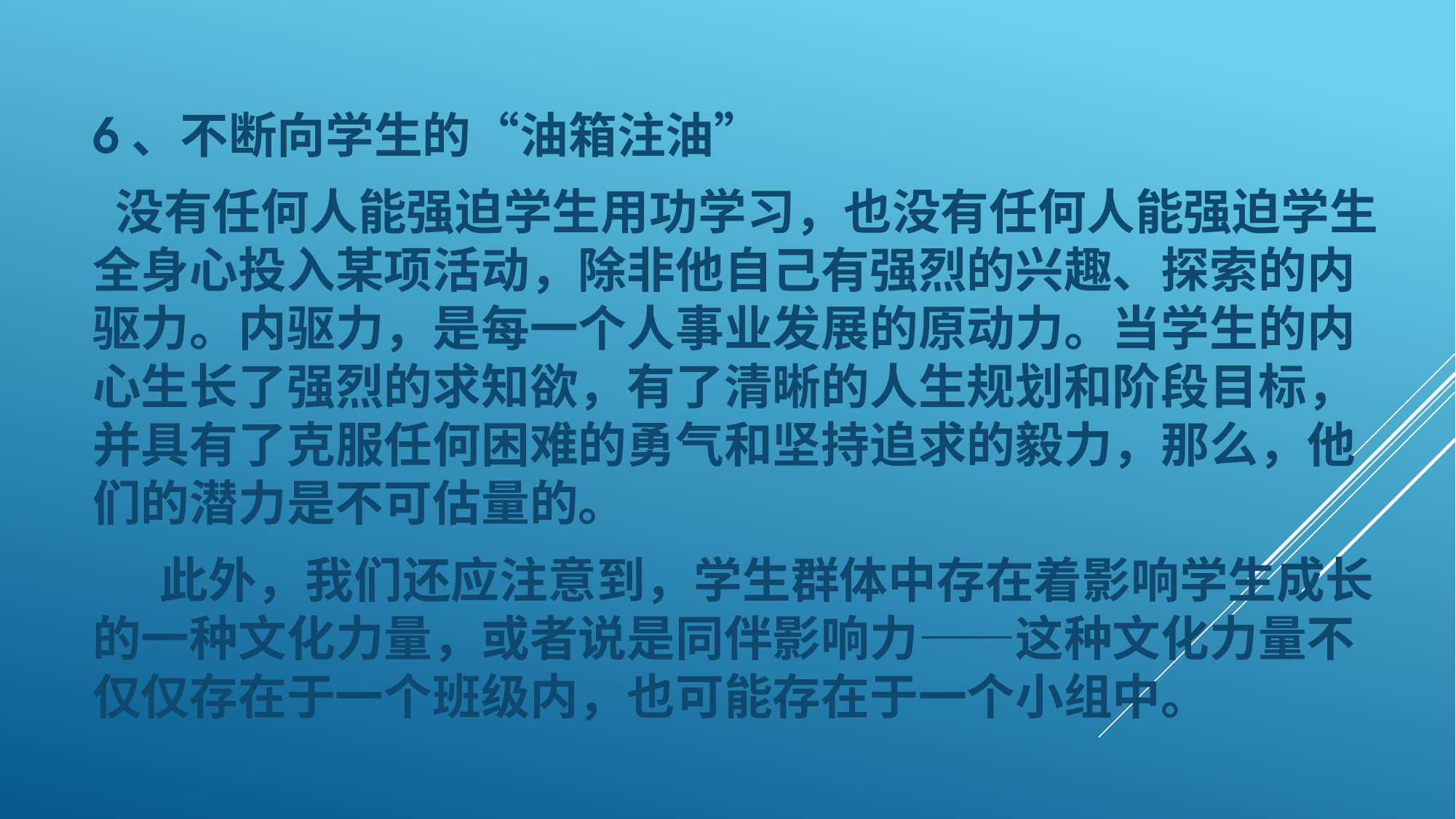

6、不断向学生的“油箱注油”
 没有任何人能强迫学生用功学习，也没有任何人能强迫学生全身心投入某项活动，除非他自己有强烈的兴趣、探索的内驱力。内驱力，是每一个人事业发展的原动力。当学生的内心生长了强烈的求知欲，有了清晰的人生规划和阶段目标，并具有了克服任何困难的勇气和坚持追求的毅力，那么，他们的潜力是不可估量的。
     此外，我们还应注意到，学生群体中存在着影响学生成长的一种文化力量，或者说是同伴影响力——这种文化力量不仅仅存在于一个班级内，也可能存在于一个小组中。